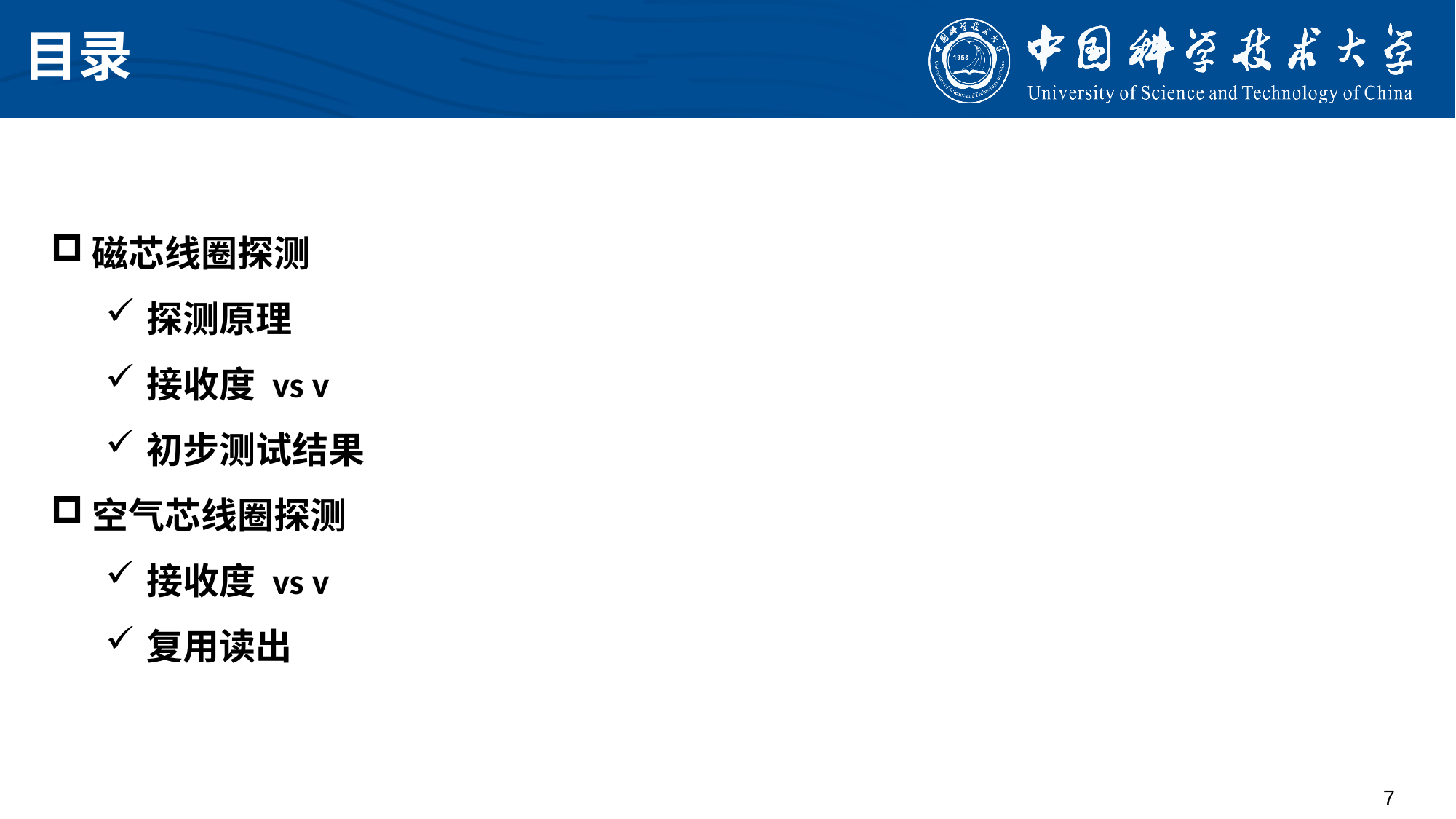

# 目录
磁芯线圈探测
探测原理
接收度 vs v
初步测试结果
空气芯线圈探测
接收度 vs v
复用读出
7